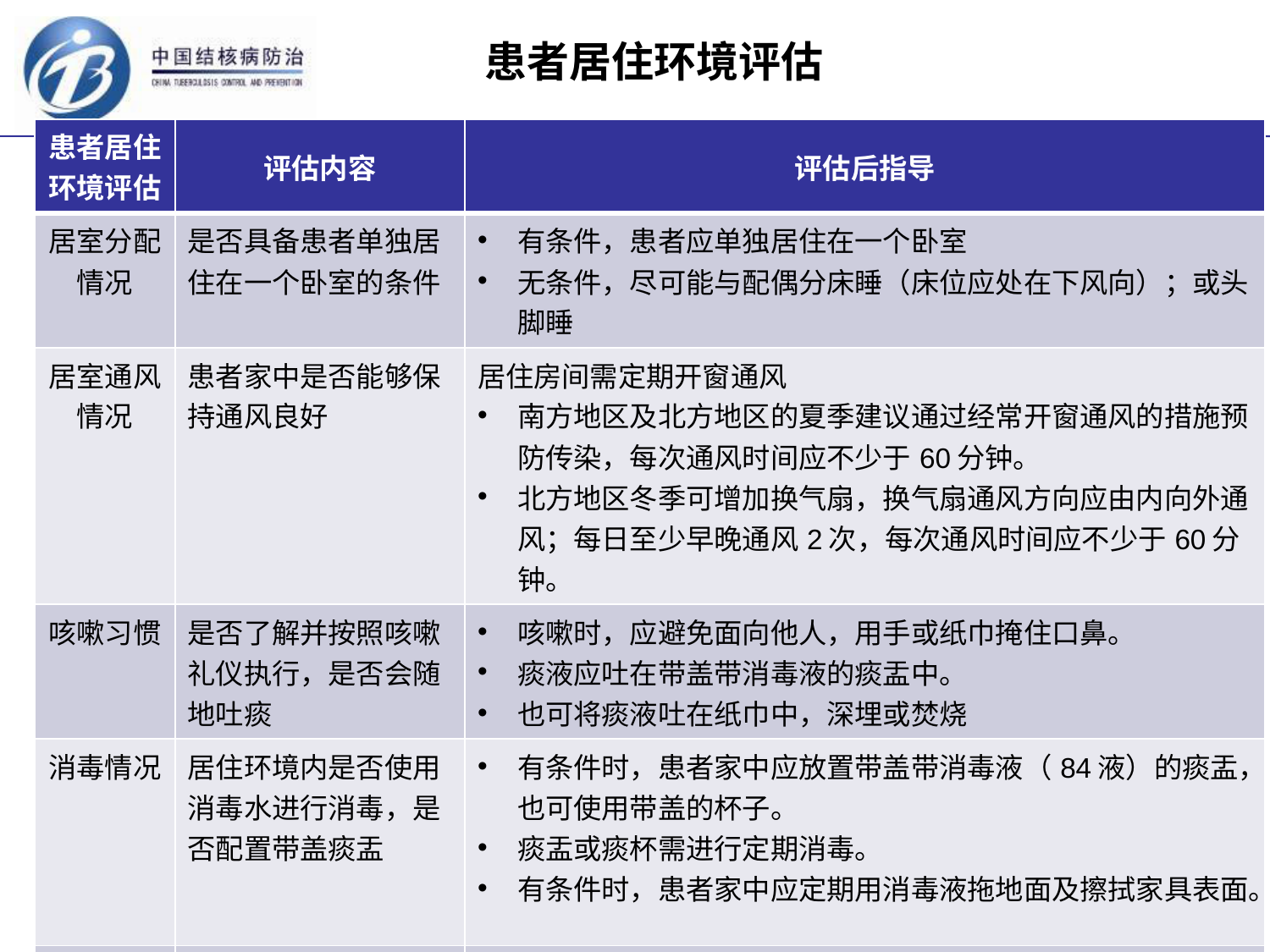

患者居住环境评估
| 患者居住环境评估 | 评估内容 | 评估后指导 |
| --- | --- | --- |
| 居室分配情况 | 是否具备患者单独居住在一个卧室的条件 | 有条件，患者应单独居住在一个卧室 无条件，尽可能与配偶分床睡（床位应处在下风向）；或头脚睡 |
| 居室通风情况 | 患者家中是否能够保持通风良好 | 居住房间需定期开窗通风 南方地区及北方地区的夏季建议通过经常开窗通风的措施预防传染，每次通风时间应不少于60分钟。 北方地区冬季可增加换气扇，换气扇通风方向应由内向外通风；每日至少早晚通风2次，每次通风时间应不少于60分钟。 |
| 咳嗽习惯 | 是否了解并按照咳嗽礼仪执行，是否会随地吐痰 | 咳嗽时，应避免面向他人，用手或纸巾掩住口鼻。 痰液应吐在带盖带消毒液的痰盂中。 也可将痰液吐在纸巾中，深埋或焚烧 |
| 消毒情况 | 居住环境内是否使用消毒水进行消毒，是否配置带盖痰盂 | 有条件时，患者家中应放置带盖带消毒液（84液）的痰盂，也可使用带盖的杯子。 痰盂或痰杯需进行定期消毒。 有条件时，患者家中应定期用消毒液拖地面及擦拭家具表面。 |
| 共同居住的人员 | 是否包括5岁以下的孩子和65岁以上的老人共同居住 | 患者在与其他人同处一个房间时，尽量减少与家人直接面对面无防护接触，尤其是家中有＜5岁的儿童和老人时。 必须进行接触时，患者需佩戴外科口罩。 |